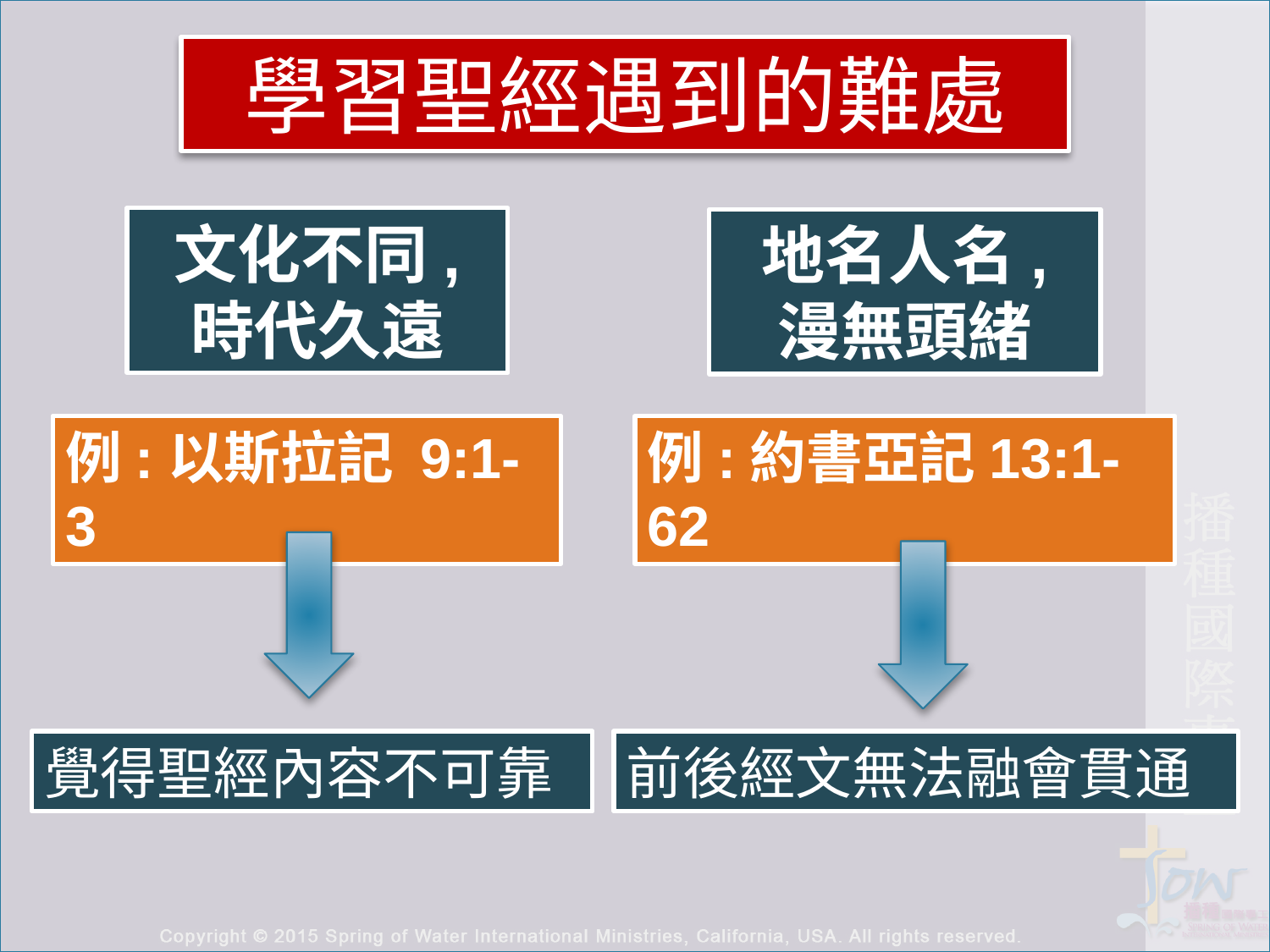

學習聖經遇到的難處
文化不同,
時代久遠
地名人名,
漫無頭緒
例:以斯拉記 9:1-3
例:約書亞記13:1-62

覺得聖經內容不可靠
前後經文無法融會貫通